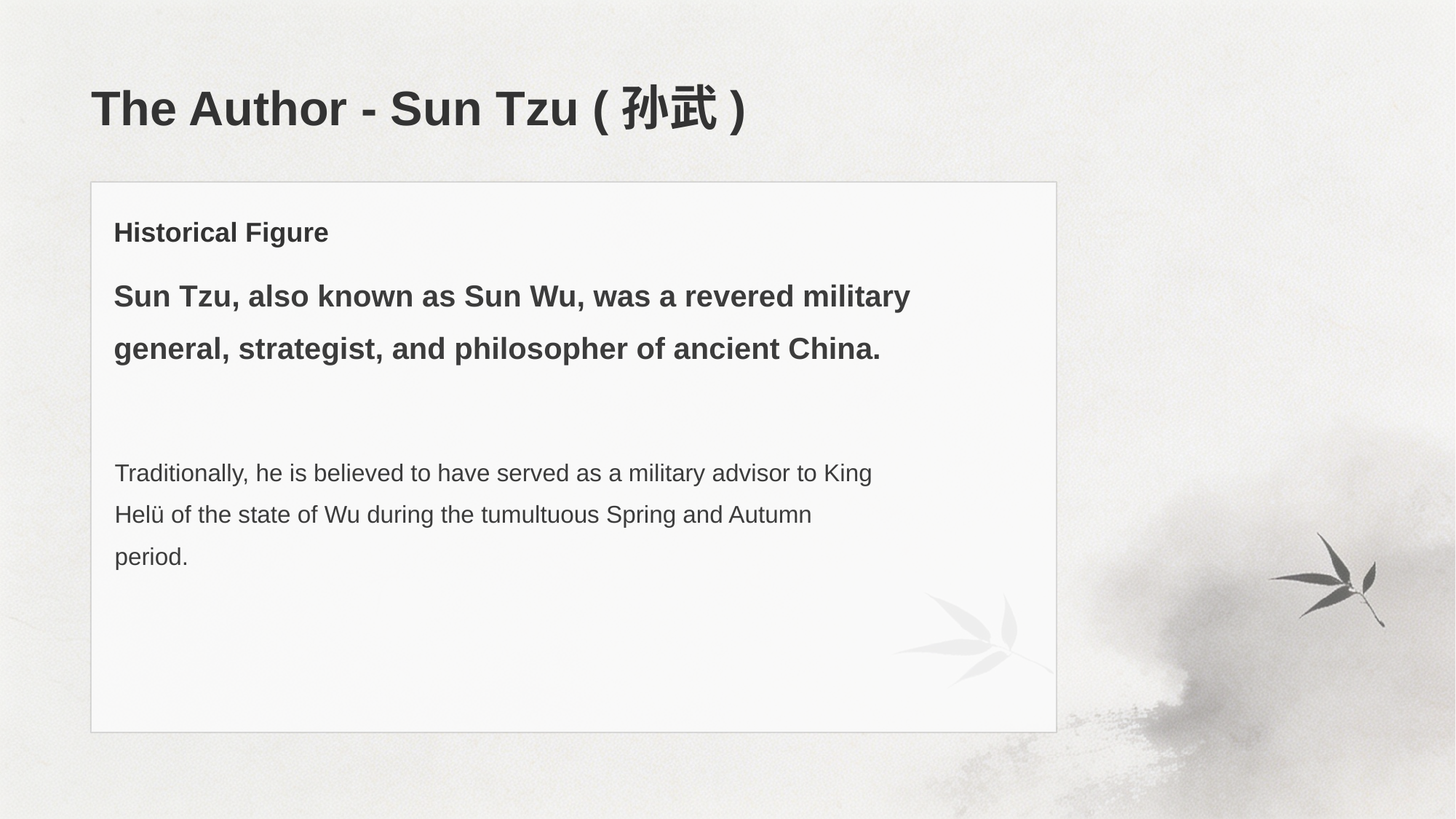

The Author - Sun Tzu (孙武)

Historical Figure
Sun Tzu, also known as Sun Wu, was a revered military general, strategist, and philosopher of ancient China.

Traditionally, he is believed to have served as a military advisor to King Helü of the state of Wu during the tumultuous Spring and Autumn period.